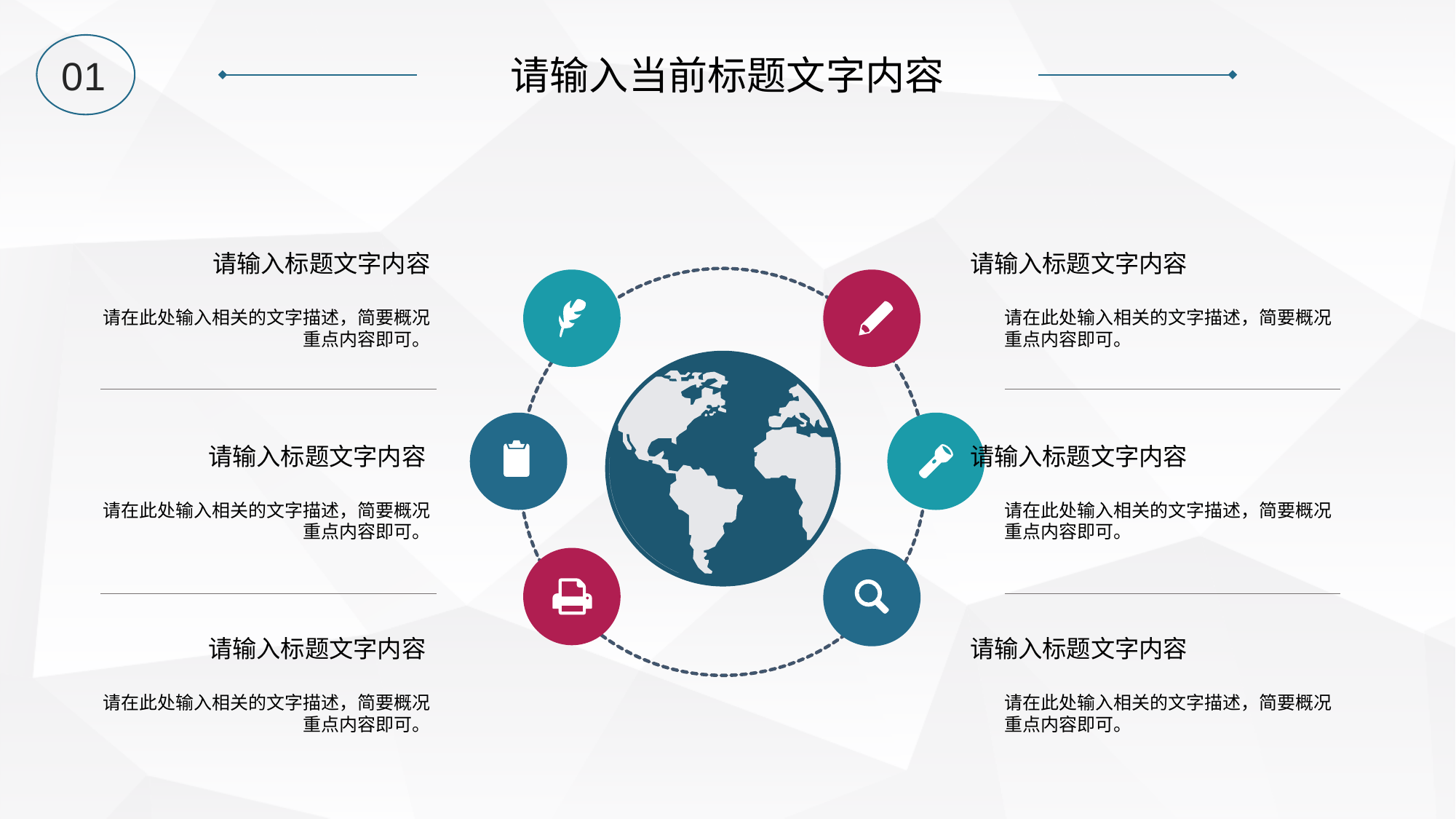

01
请输入当前标题文字内容
请输入标题文字内容
请在此处输入相关的文字描述，简要概况重点内容即可。
请输入标题文字内容
请在此处输入相关的文字描述，简要概况重点内容即可。

请输入标题文字内容
请在此处输入相关的文字描述，简要概况重点内容即可。
请输入标题文字内容
请在此处输入相关的文字描述，简要概况重点内容即可。
请输入标题文字内容
请在此处输入相关的文字描述，简要概况重点内容即可。
请输入标题文字内容
请在此处输入相关的文字描述，简要概况重点内容即可。